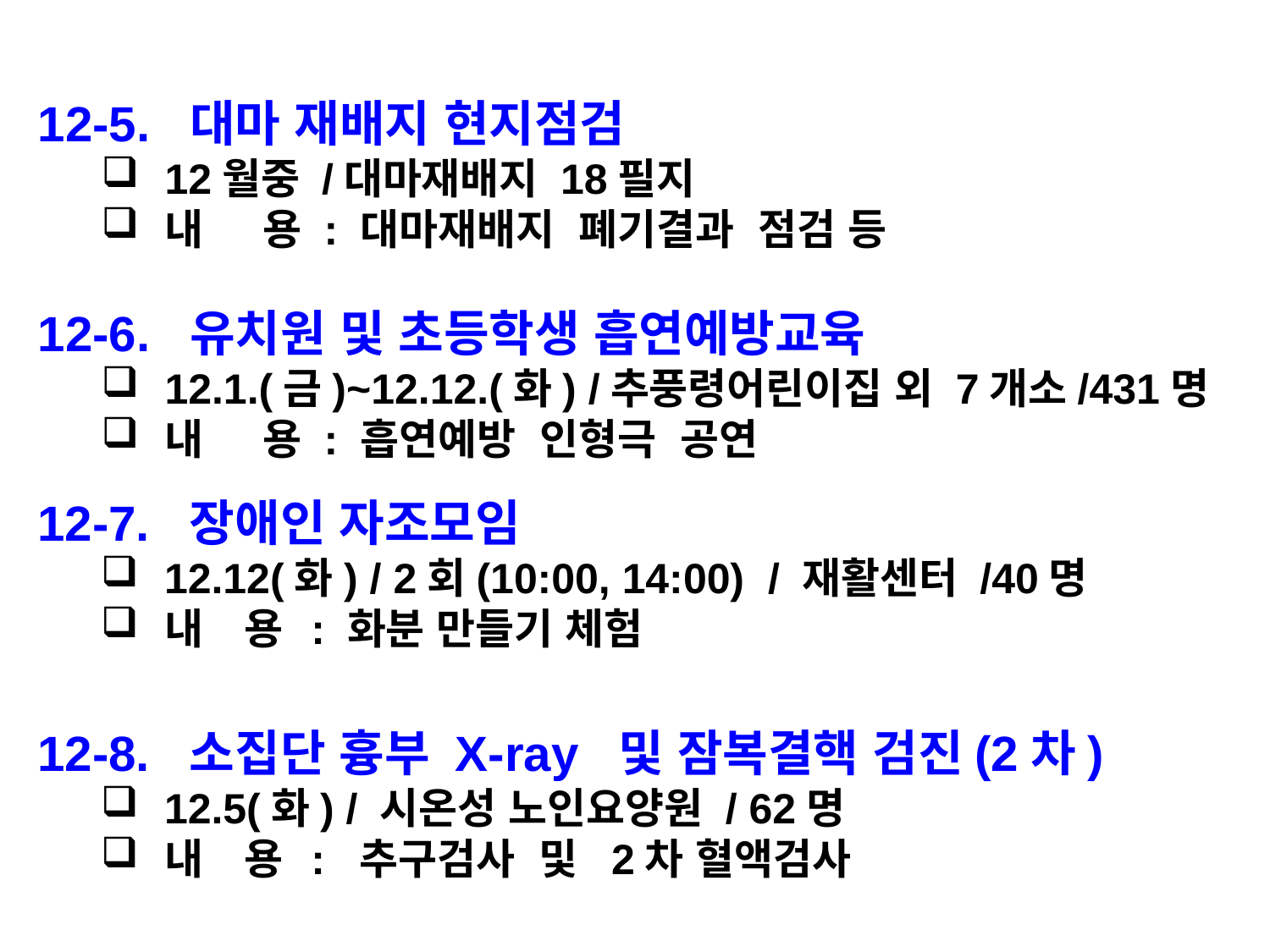

12-5.  대마 재배지 현지점검
12월중 /대마재배지 18필지
내     용 : 대마재배지  폐기결과  점검 등

12-6.  유치원 및 초등학생 흡연예방교육
12.1.(금)~12.12.(화) /추풍령어린이집 외 7개소/431명
내     용 : 흡연예방  인형극  공연

12-7.  장애인 자조모임
12.12(화) / 2회(10:00, 14:00)  / 재활센터 /40명
내        용  : 화분 만들기 체험
12-8.  소집단 흉부 X-ray  및 잠복결핵 검진(2차)
12.5(화) / 시온성 노인요양원 / 62명
내        용  :  추구검사  및  2차 혈액검사